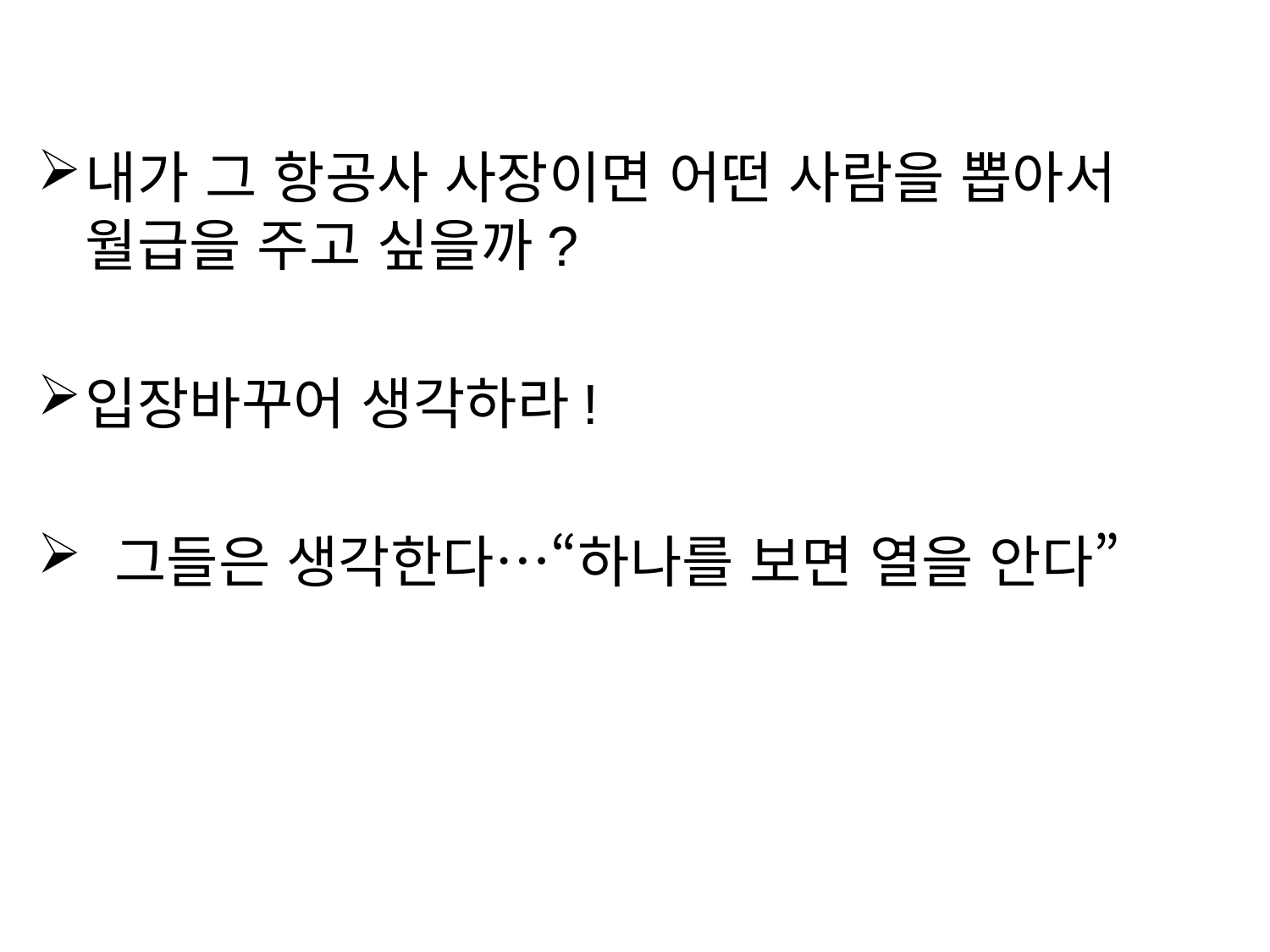

내가 그 항공사 사장이면 어떤 사람을 뽑아서 월급을 주고 싶을까?

입장바꾸어 생각하라!

 그들은 생각한다…“하나를 보면 열을 안다”